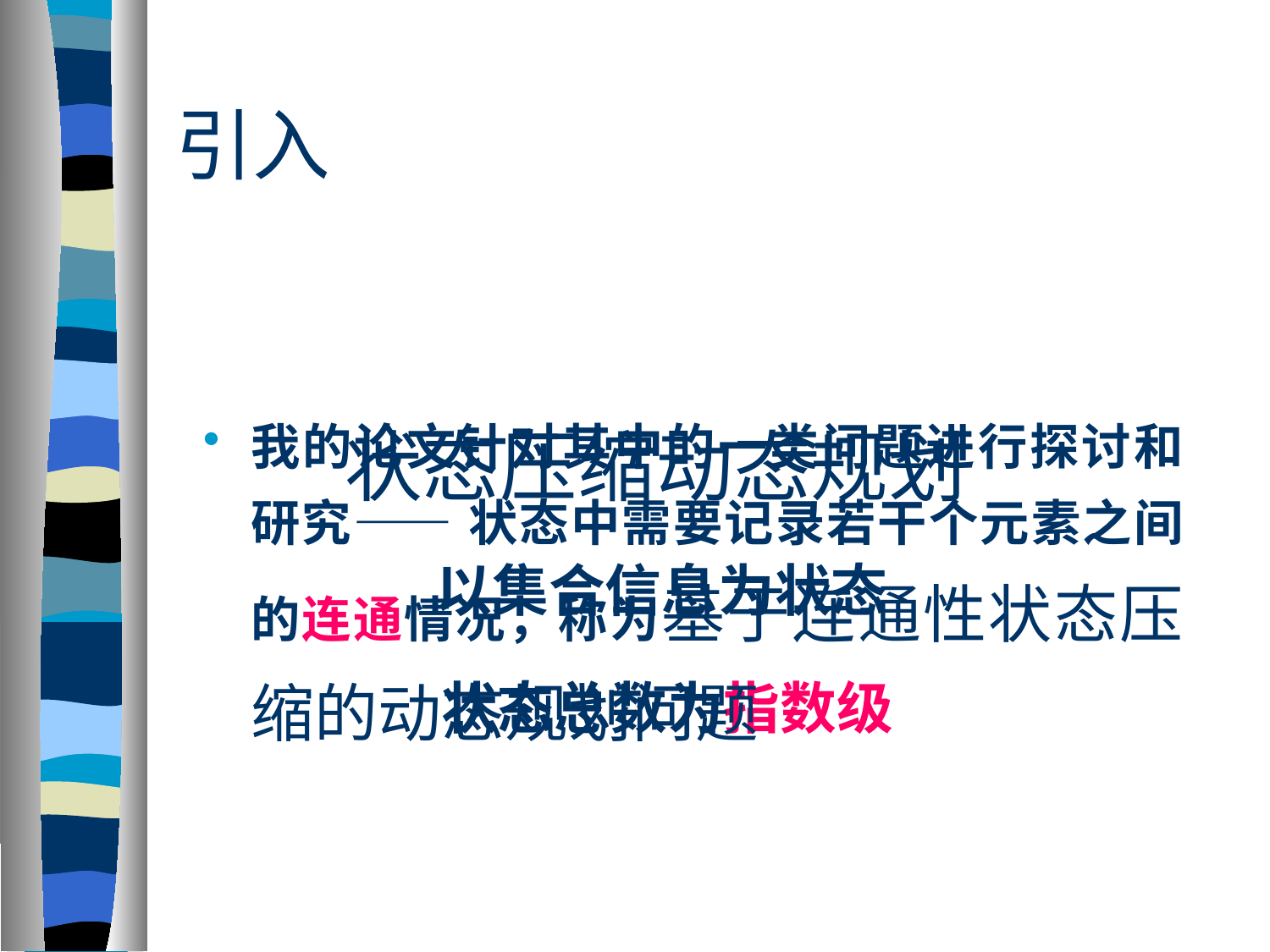

# 引入
我的论文针对其中的一类问题进行探讨和研究—— 状态中需要记录若干个元素之间的连通情况，称为基于连通性状态压缩的动态规划问题
 状态压缩动态规划
以集合信息为状态
状态总数为指数级